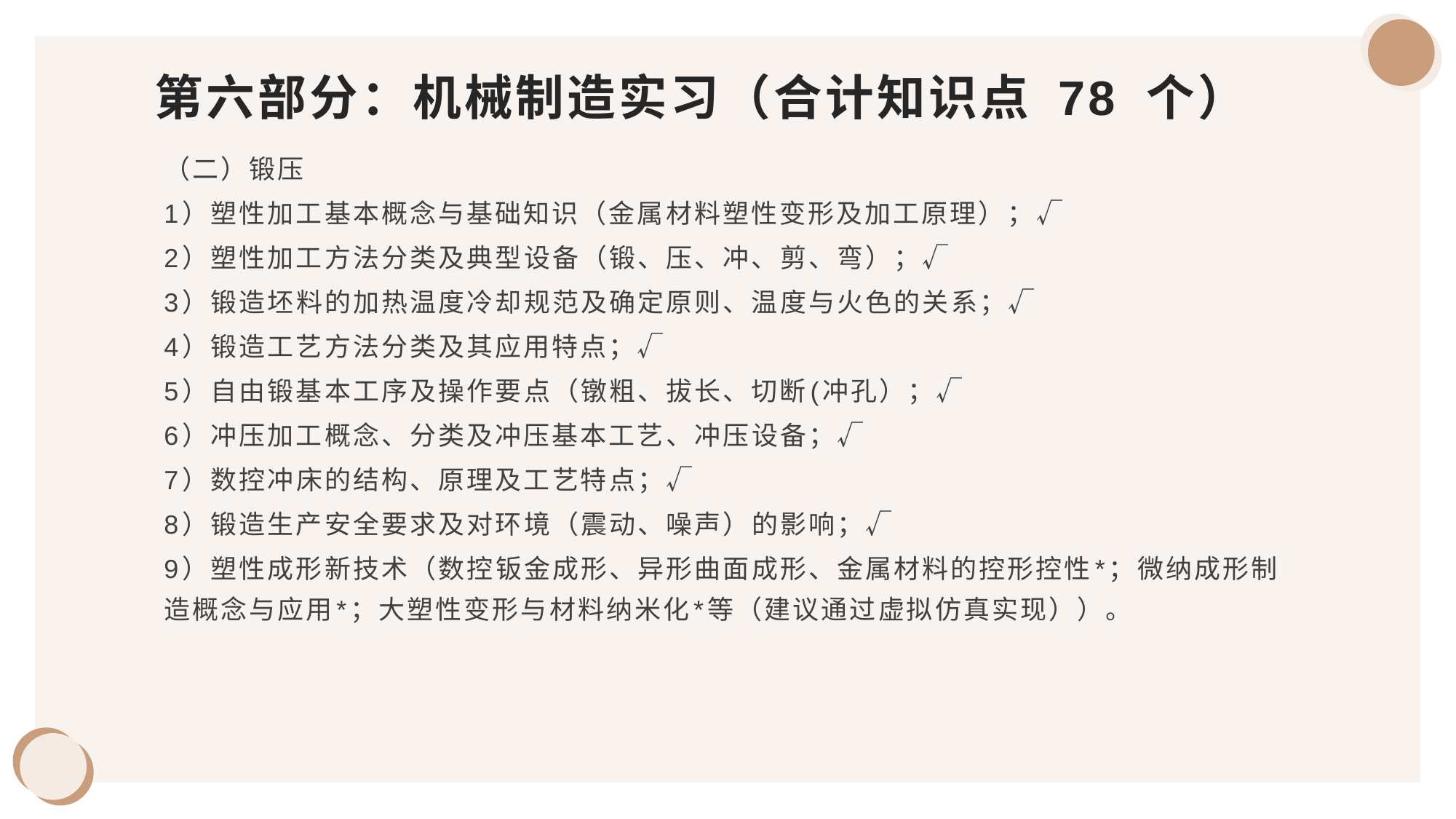

# 第六部分：机械制造实习（合计知识点 78 个）
（二）锻压
1）塑性加工基本概念与基础知识（金属材料塑性变形及加工原理）；√
2）塑性加工方法分类及典型设备（锻、压、冲、剪、弯）；√
3）锻造坯料的加热温度冷却规范及确定原则、温度与火色的关系；√
4）锻造工艺方法分类及其应用特点；√
5）自由锻基本工序及操作要点（镦粗、拔长、切断(冲孔）；√
6）冲压加工概念、分类及冲压基本工艺、冲压设备；√
7）数控冲床的结构、原理及工艺特点；√
8）锻造生产安全要求及对环境（震动、噪声）的影响；√
9）塑性成形新技术（数控钣金成形、异形曲面成形、金属材料的控形控性*；微纳成形制造概念与应用*；大塑性变形与材料纳米化*等（建议通过虚拟仿真实现））。